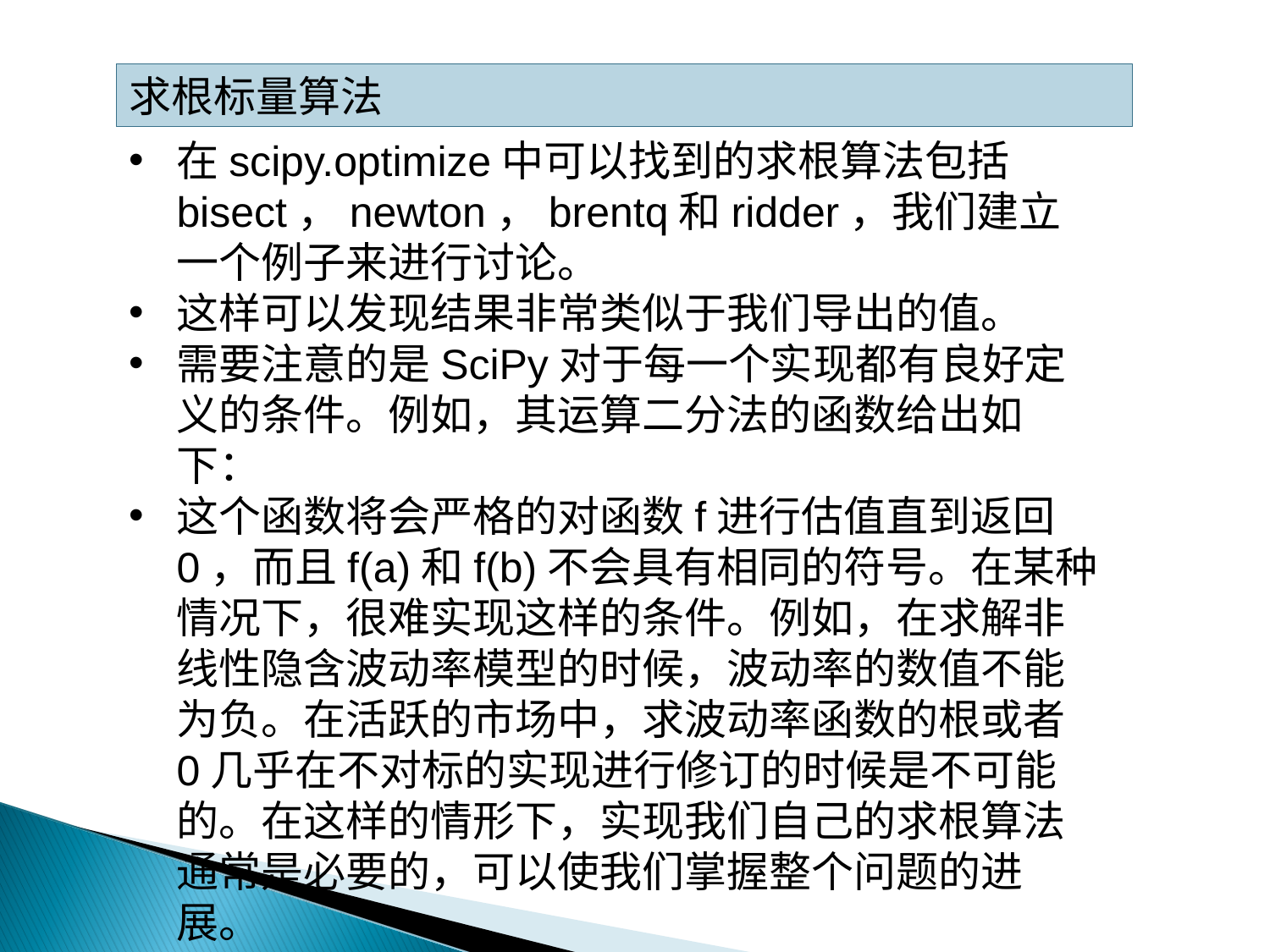

求根标量算法
在scipy.optimize中可以找到的求根算法包括bisect，newton，brentq和ridder，我们建立一个例子来进行讨论。
这样可以发现结果非常类似于我们导出的值。
需要注意的是SciPy对于每一个实现都有良好定义的条件。例如，其运算二分法的函数给出如下：
这个函数将会严格的对函数f进行估值直到返回0，而且f(a)和f(b)不会具有相同的符号。在某种情况下，很难实现这样的条件。例如，在求解非线性隐含波动率模型的时候，波动率的数值不能为负。在活跃的市场中，求波动率函数的根或者0几乎在不对标的实现进行修订的时候是不可能的。在这样的情形下，实现我们自己的求根算法通常是必要的，可以使我们掌握整个问题的进展。